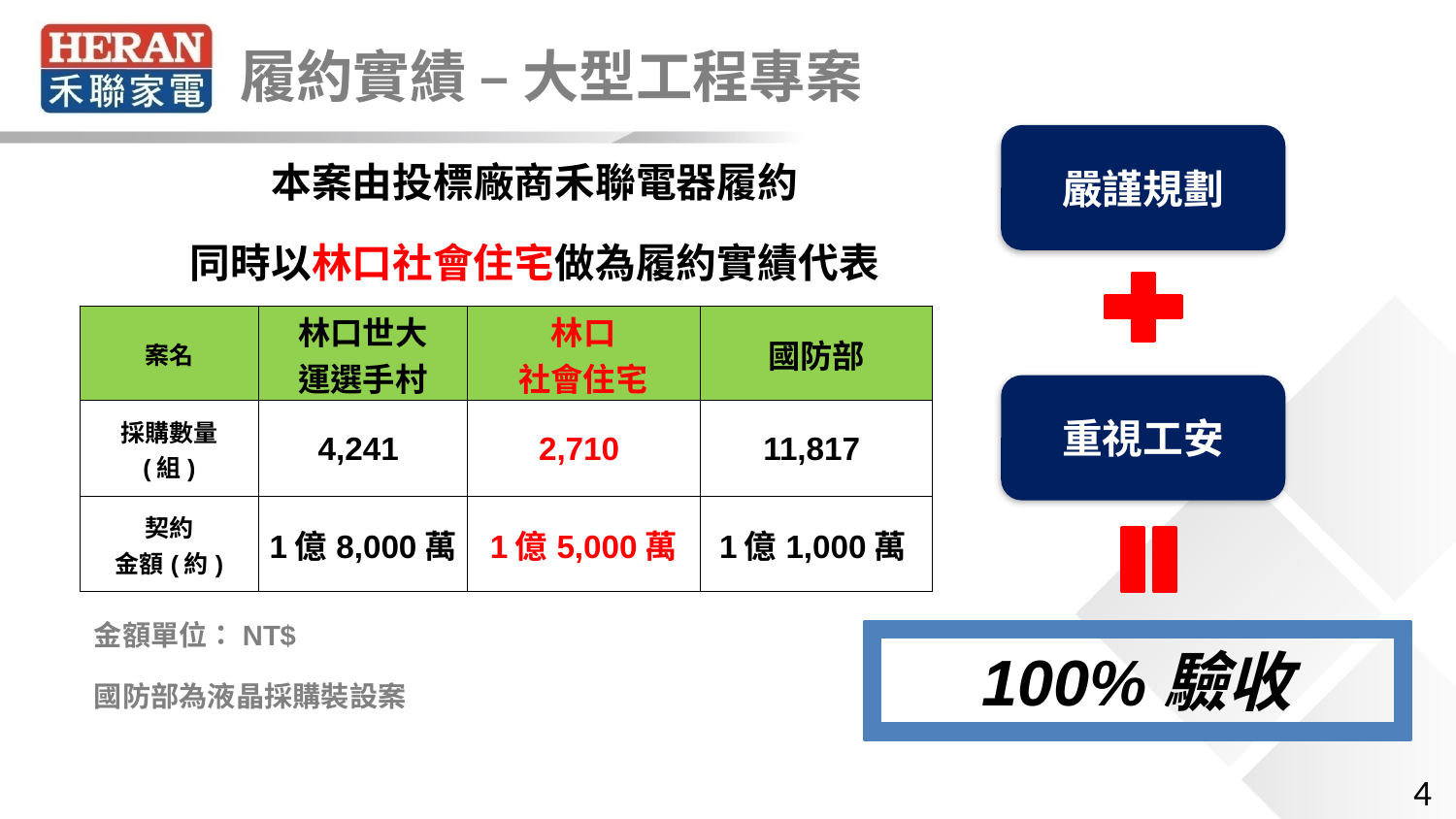

履約實績 – 大型工程專案
本案由投標廠商禾聯電器履約
同時以林口社會住宅做為履約實績代表
嚴謹規劃

| 案名 | 林口世大 運選手村 | 林口 社會住宅 | 國防部 |
| --- | --- | --- | --- |
| 採購數量 (組) | 4,241 | 2,710 | 11,817 |
| 契約 金額(約) | 1億8,000萬 | 1億5,000萬 | 1億1,000萬 |
重視工安

金額單位：NT$
國防部為液晶採購裝設案
100%驗收
4